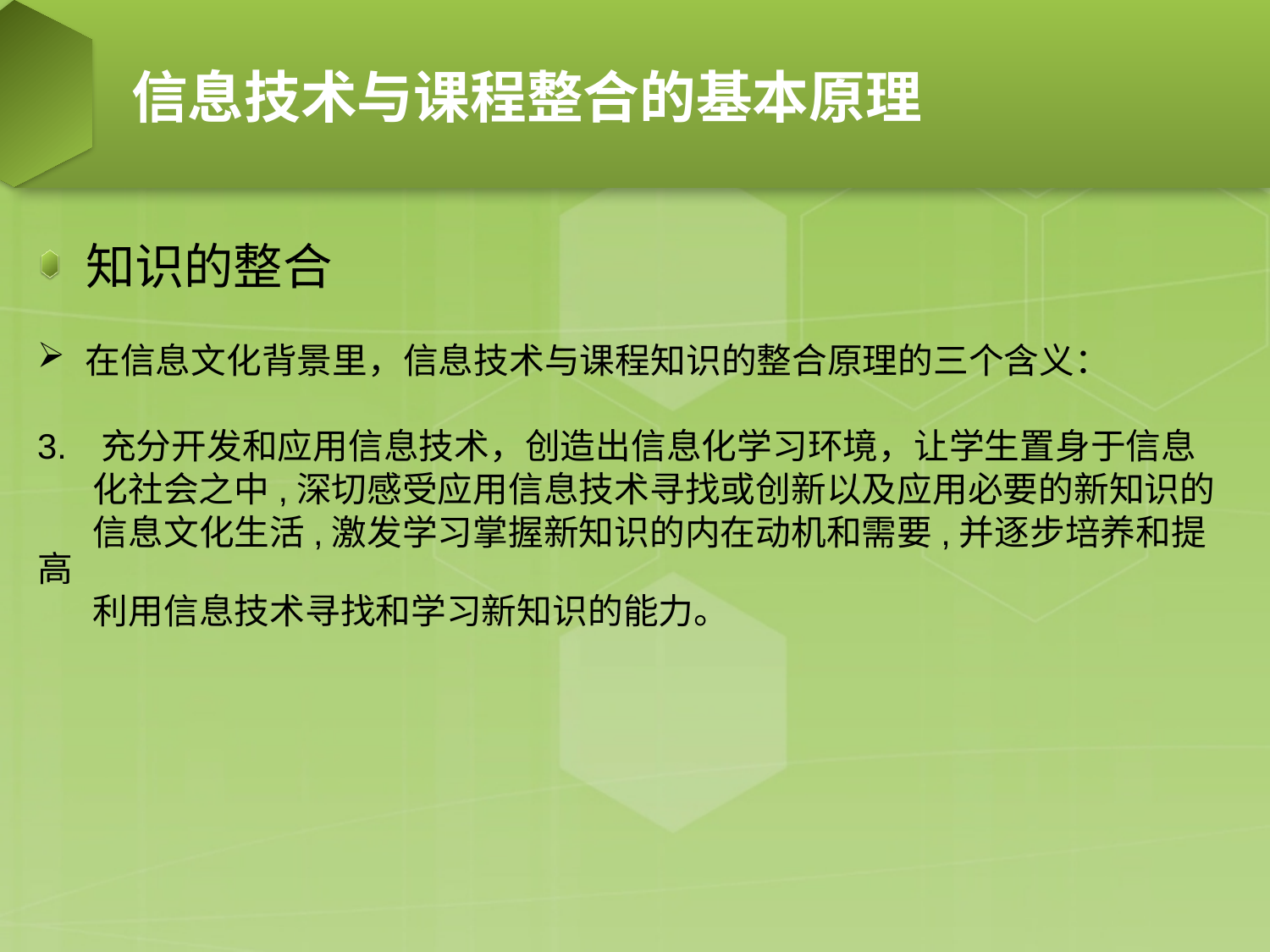

# 信息技术与课程整合的基本原理
知识的整合

在信息文化背景里，信息技术与课程知识的整合原理的三个含义：

充分开发和应用信息技术，创造出信息化学习环境，让学生置身于信息
      化社会之中,深切感受应用信息技术寻找或创新以及应用必要的新知识的
      信息文化生活,激发学习掌握新知识的内在动机和需要,并逐步培养和提高
      利用信息技术寻找和学习新知识的能力。